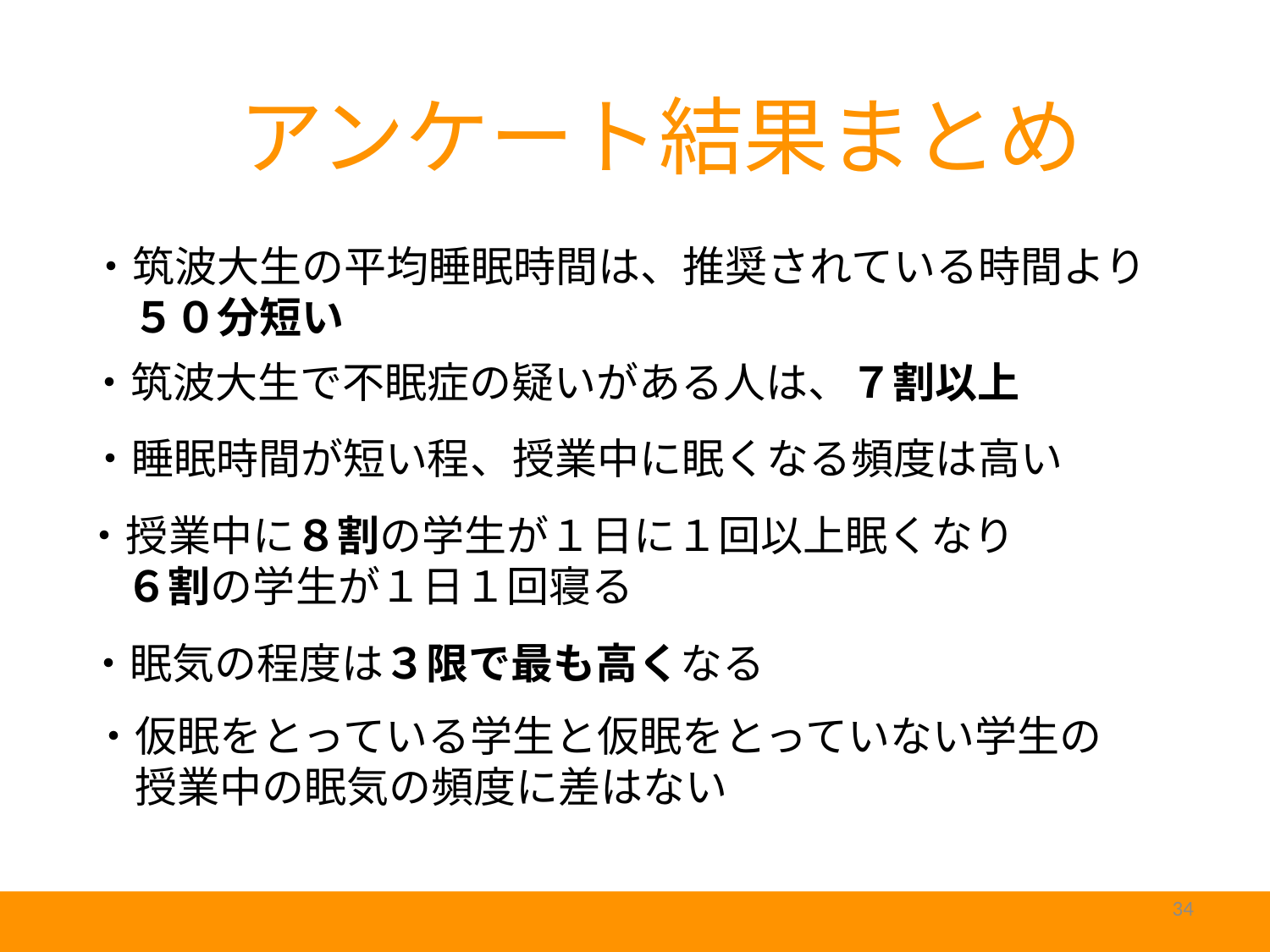

アンケート結果まとめ
・筑波大生の平均睡眠時間は、推奨されている時間より
　５０分短い
・筑波大生で不眠症の疑いがある人は、７割以上
・睡眠時間が短い程、授業中に眠くなる頻度は高い
・授業中に８割の学生が１日に１回以上眠くなり
　６割の学生が１日１回寝る
・眠気の程度は３限で最も高くなる
・仮眠をとっている学生と仮眠をとっていない学生の
　授業中の眠気の頻度に差はない
34